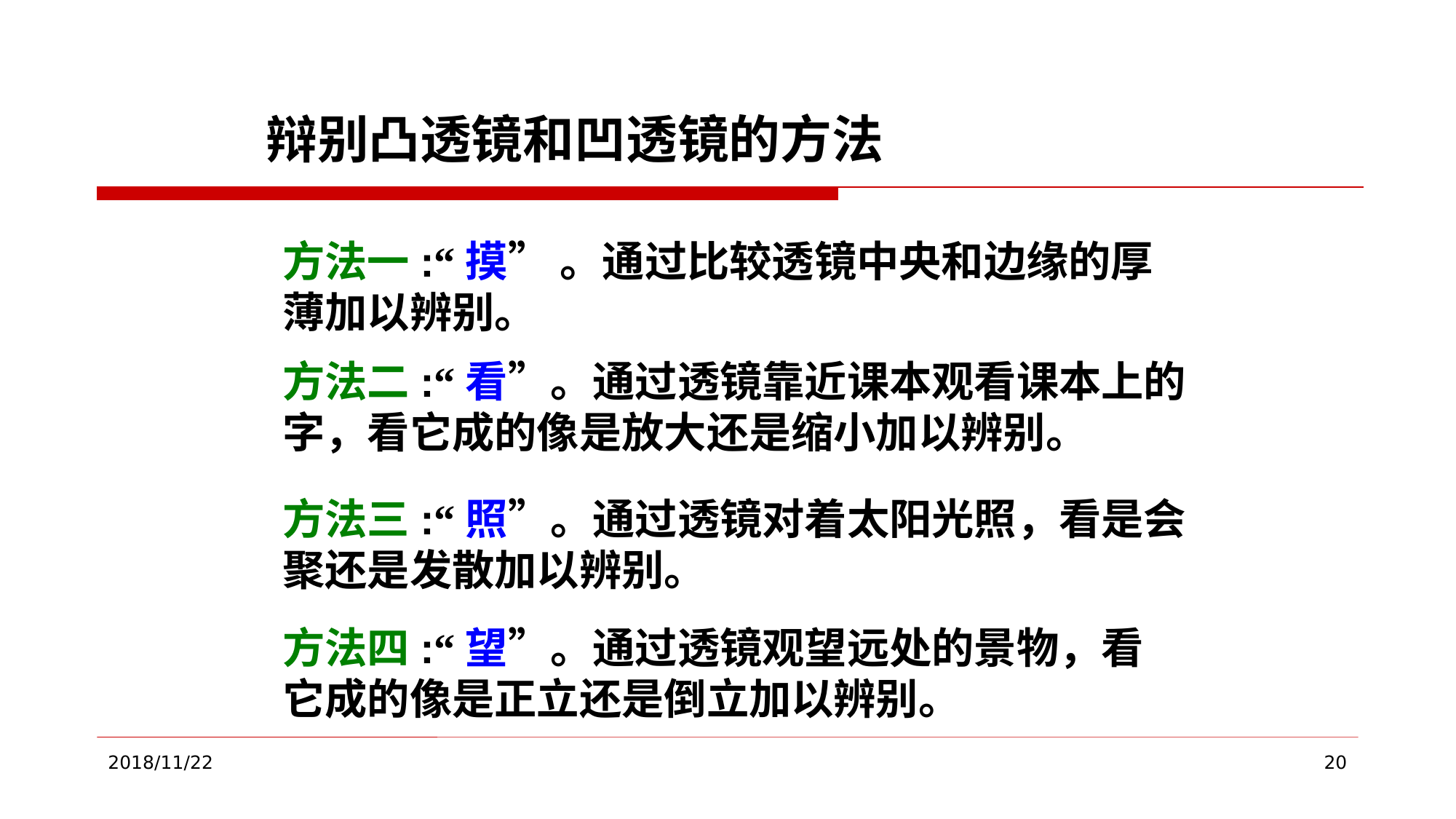

# 辩别凸透镜和凹透镜的方法
方法一:“摸” 。通过比较透镜中央和边缘的厚薄加以辨别。
方法二:“看”。通过透镜靠近课本观看课本上的字，看它成的像是放大还是缩小加以辨别。
方法三:“照”。通过透镜对着太阳光照，看是会聚还是发散加以辨别。
方法四:“望”。通过透镜观望远处的景物，看它成的像是正立还是倒立加以辨别。
2018/11/22
20